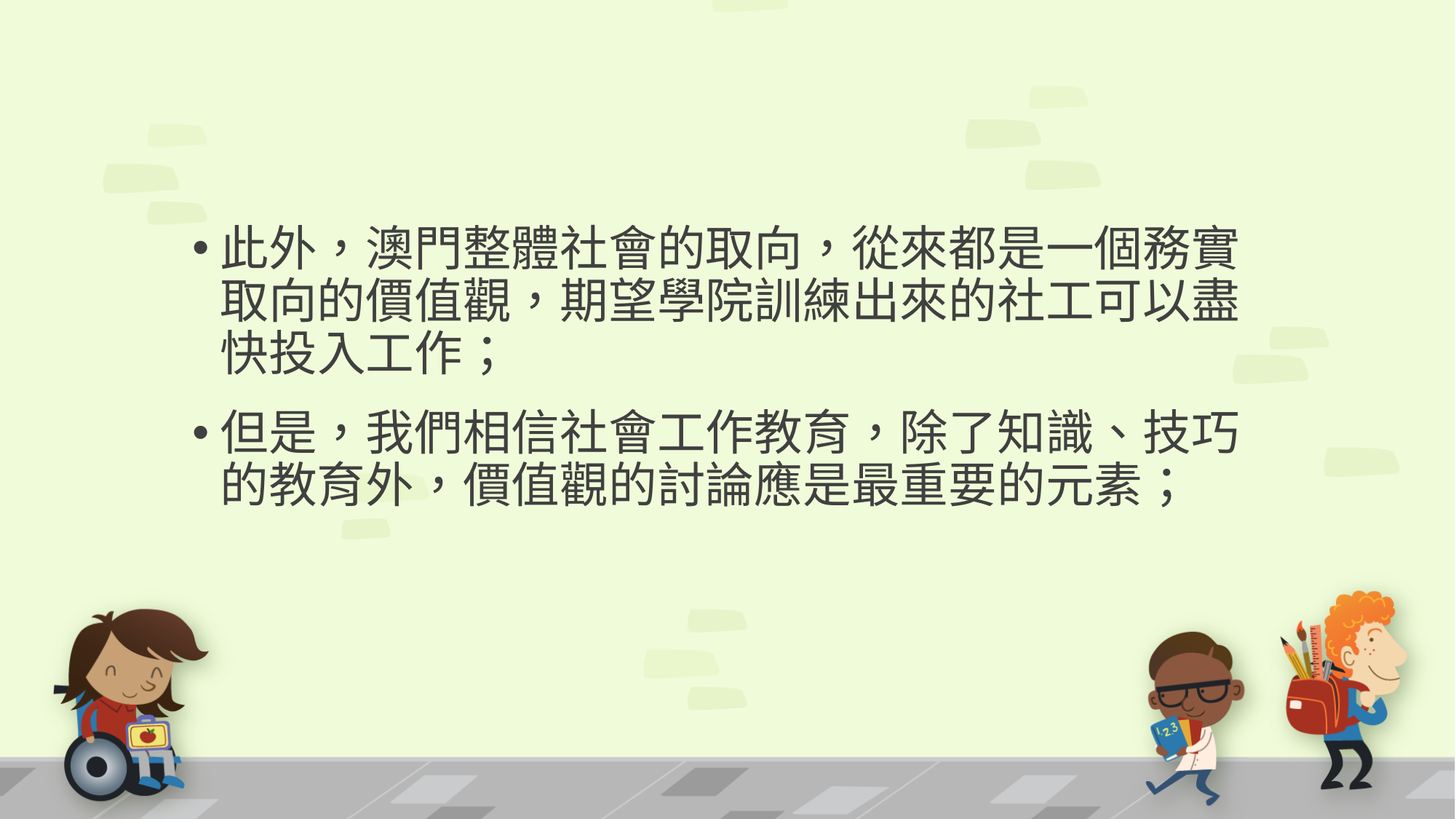

#
此外，澳門整體社會的取向，從來都是一個務實取向的價值觀，期望學院訓練出來的社工可以盡快投入工作；
但是，我們相信社會工作教育，除了知識、技巧的教育外，價值觀的討論應是最重要的元素；